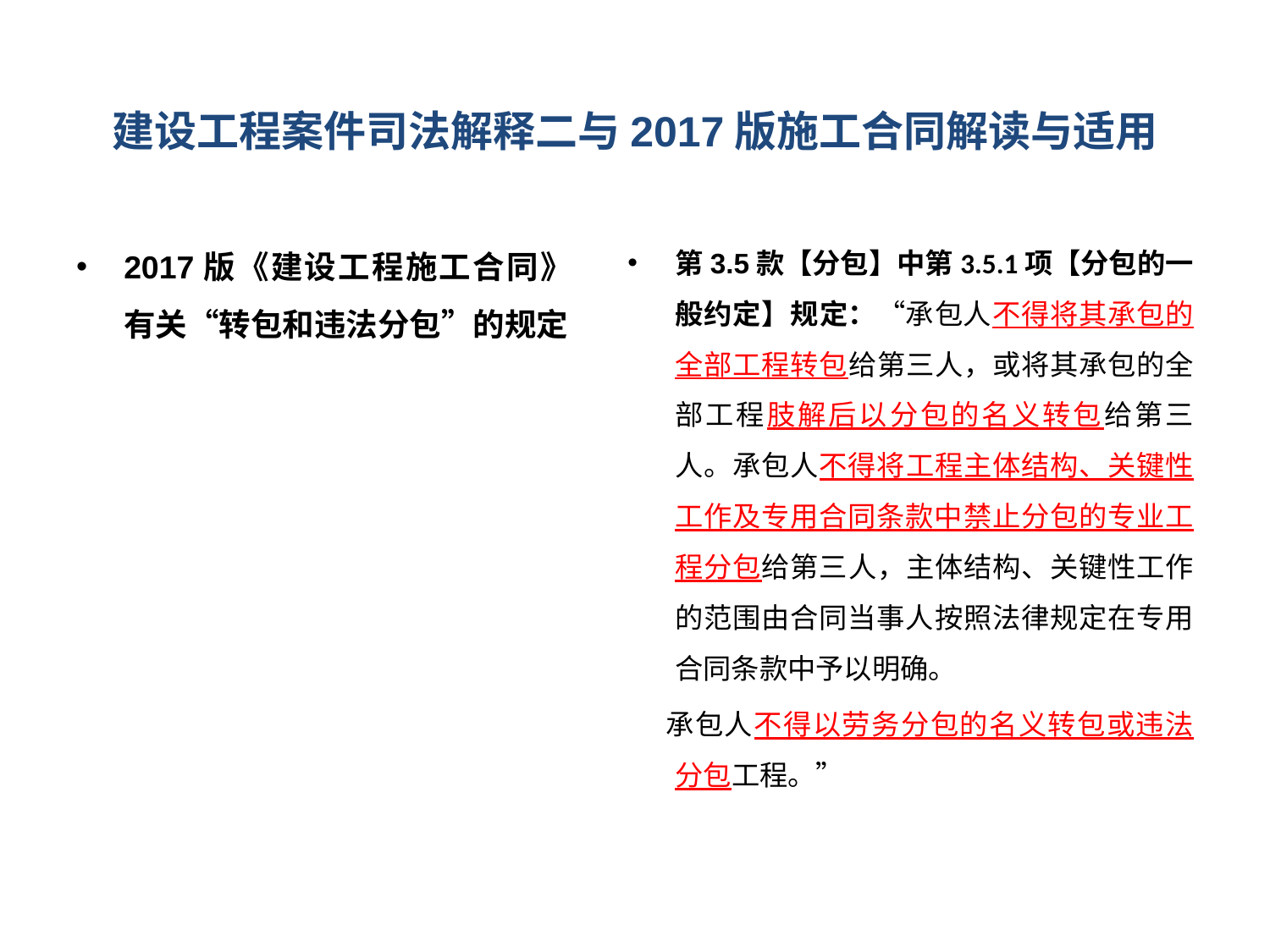

# 建设工程案件司法解释二与2017版施工合同解读与适用
2017版《建设工程施工合同》有关“转包和违法分包”的规定
第3.5款【分包】中第3.5.1项【分包的一般约定】规定：“承包人不得将其承包的全部工程转包给第三人，或将其承包的全部工程肢解后以分包的名义转包给第三人。承包人不得将工程主体结构、关键性工作及专用合同条款中禁止分包的专业工程分包给第三人，主体结构、关键性工作的范围由合同当事人按照法律规定在专用合同条款中予以明确。
    承包人不得以劳务分包的名义转包或违法分包工程。”

15